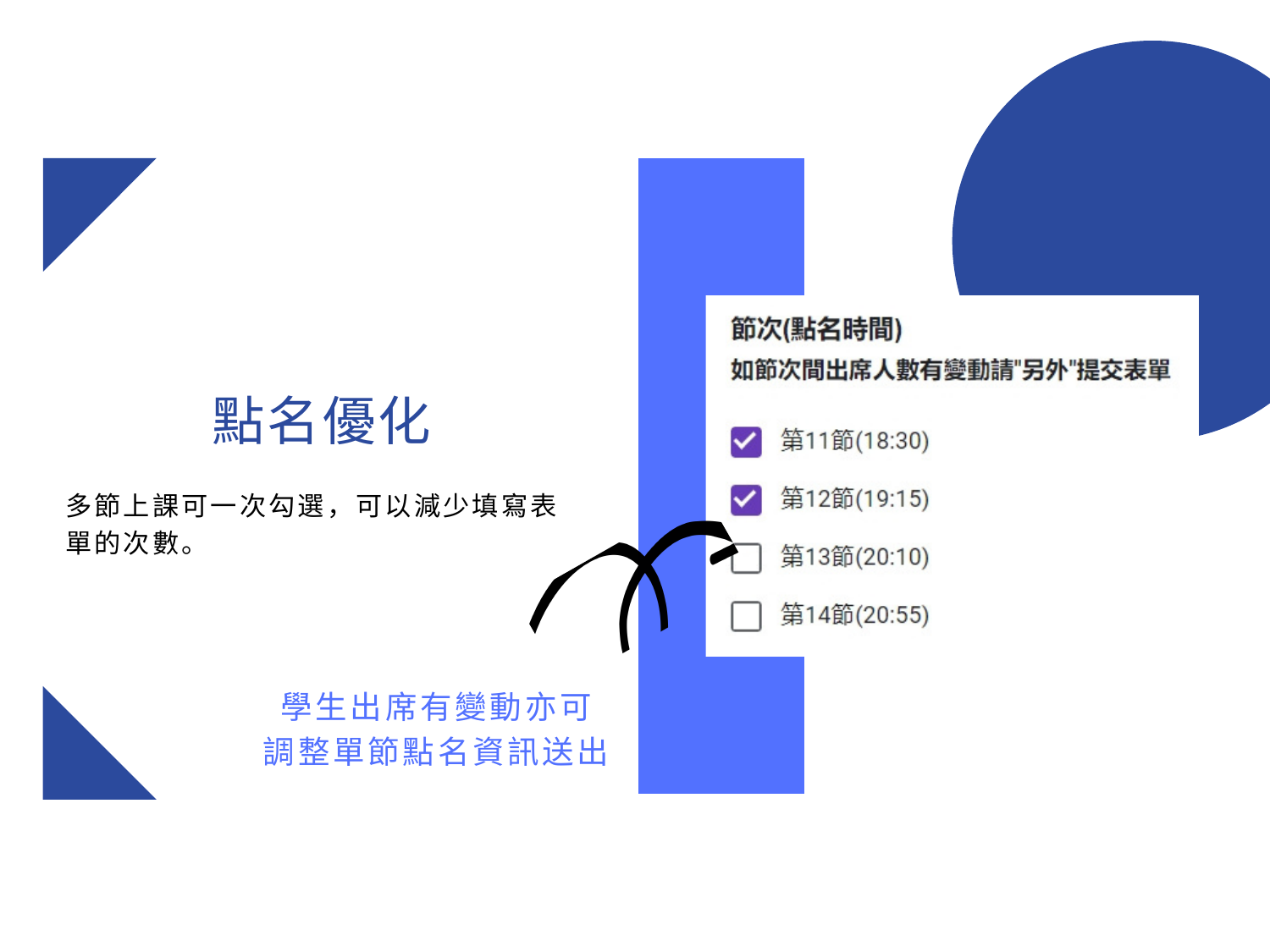

點名優化
多節上課可一次勾選，可以減少填寫表單的次數。

學生出席有變動亦可
調整單節點名資訊送出